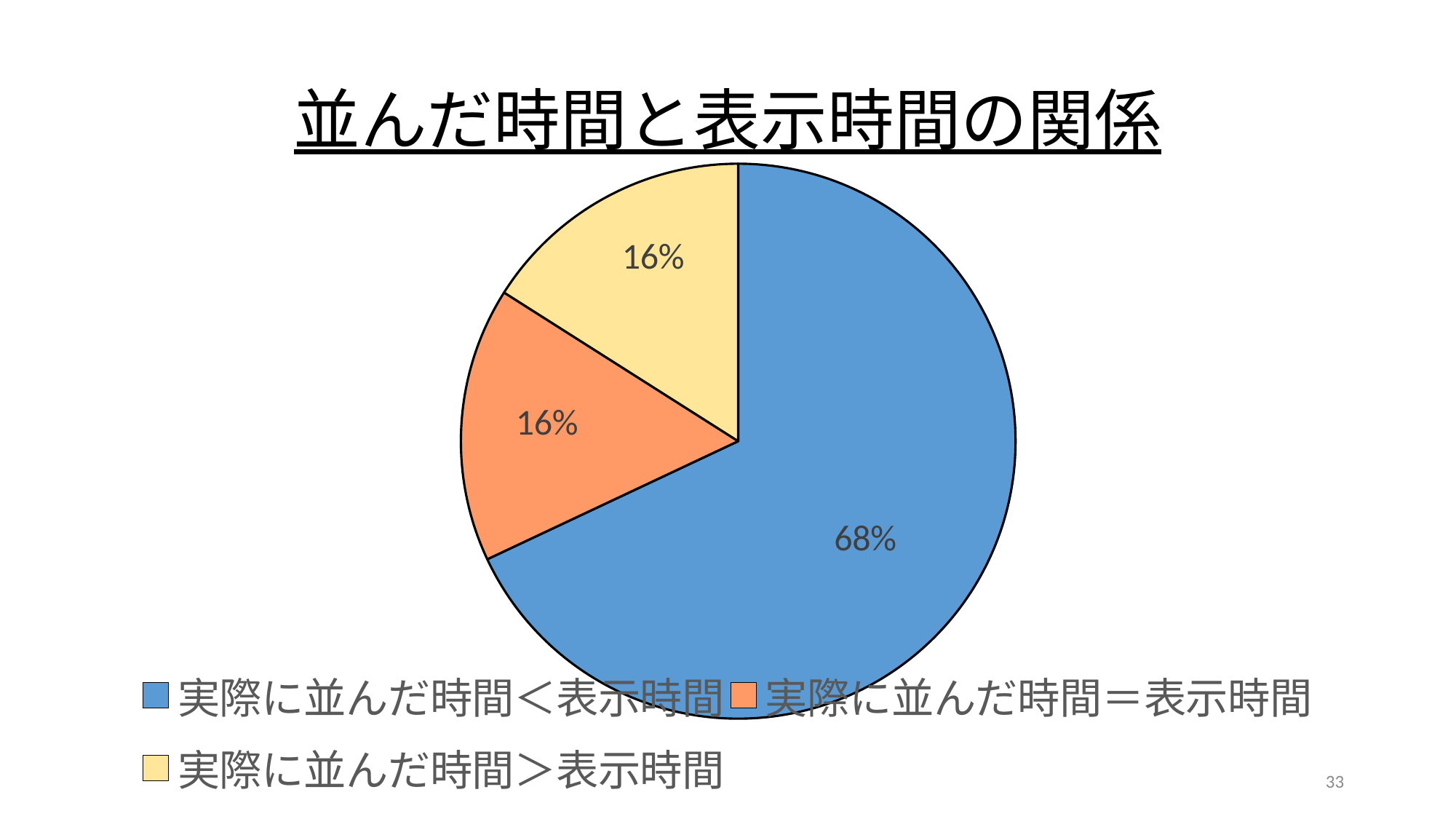

# 並んだ時間と表示時間の関係

### Chart

| Category |  |
|---|---|
| 実際に並んだ時間＜表示時間 | 0.68 |
| 実際に並んだ時間＝表示時間 | 0.16 |
| 実際に並んだ時間＞表示時間 | 0.16 |
33